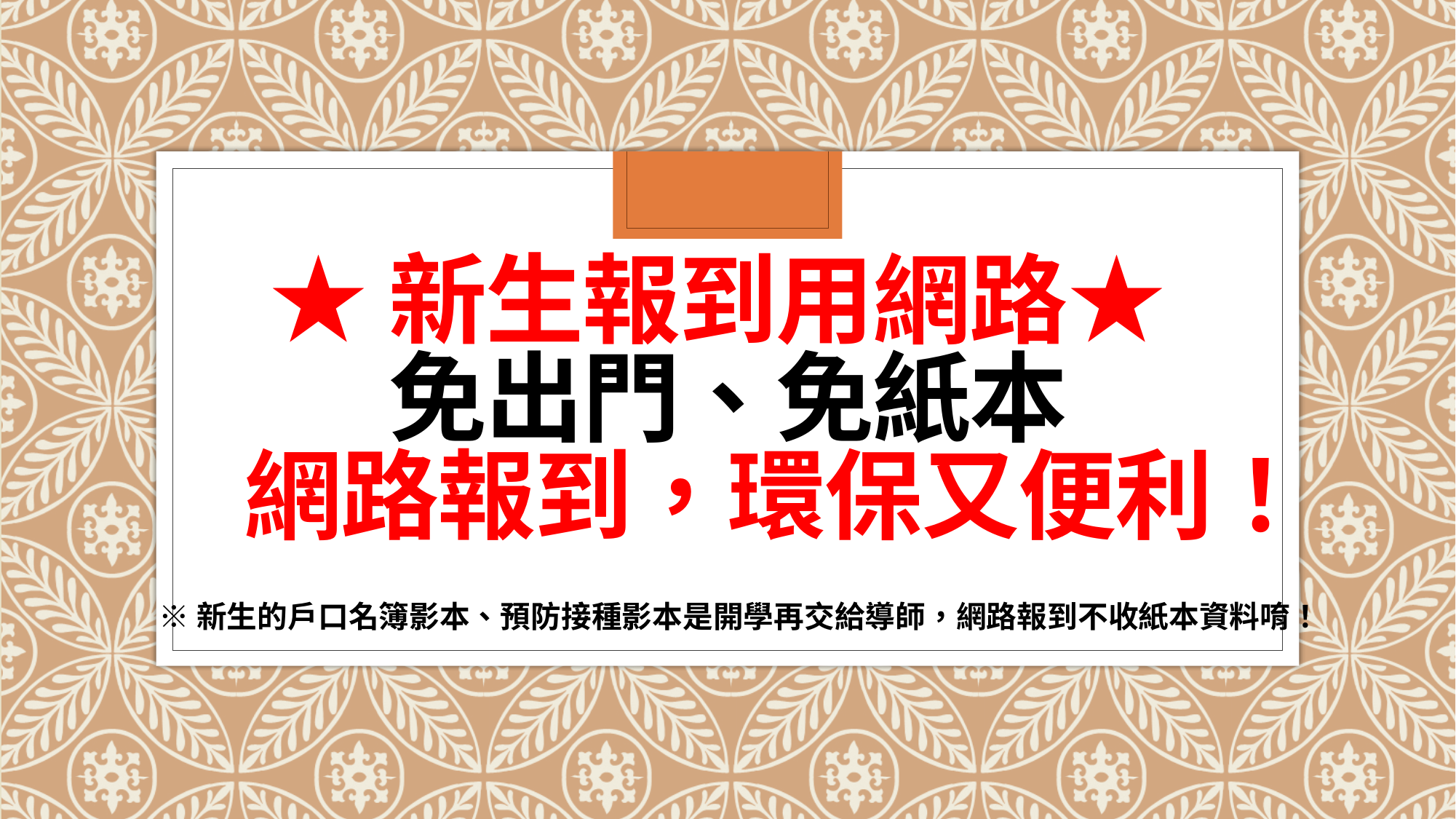

# ★新生報到用網路★ 免出門、免紙本 網路報到，環保又便利！
※新生的戶口名簿影本、預防接種影本是開學再交給導師，網路報到不收紙本資料唷！